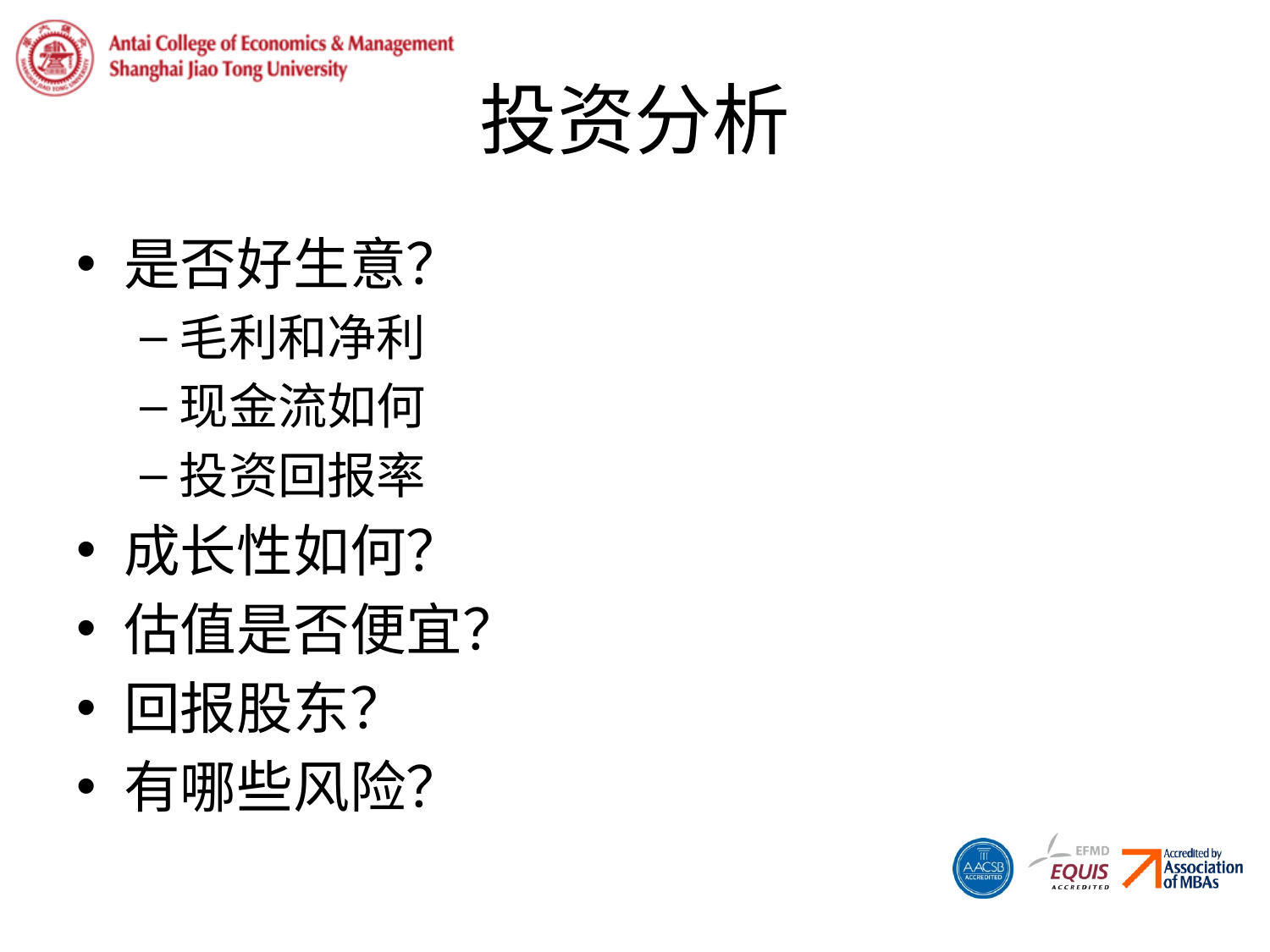

# 投资分析
是否好生意？
毛利和净利
现金流如何
投资回报率
成长性如何？
估值是否便宜？
回报股东？
有哪些风险？